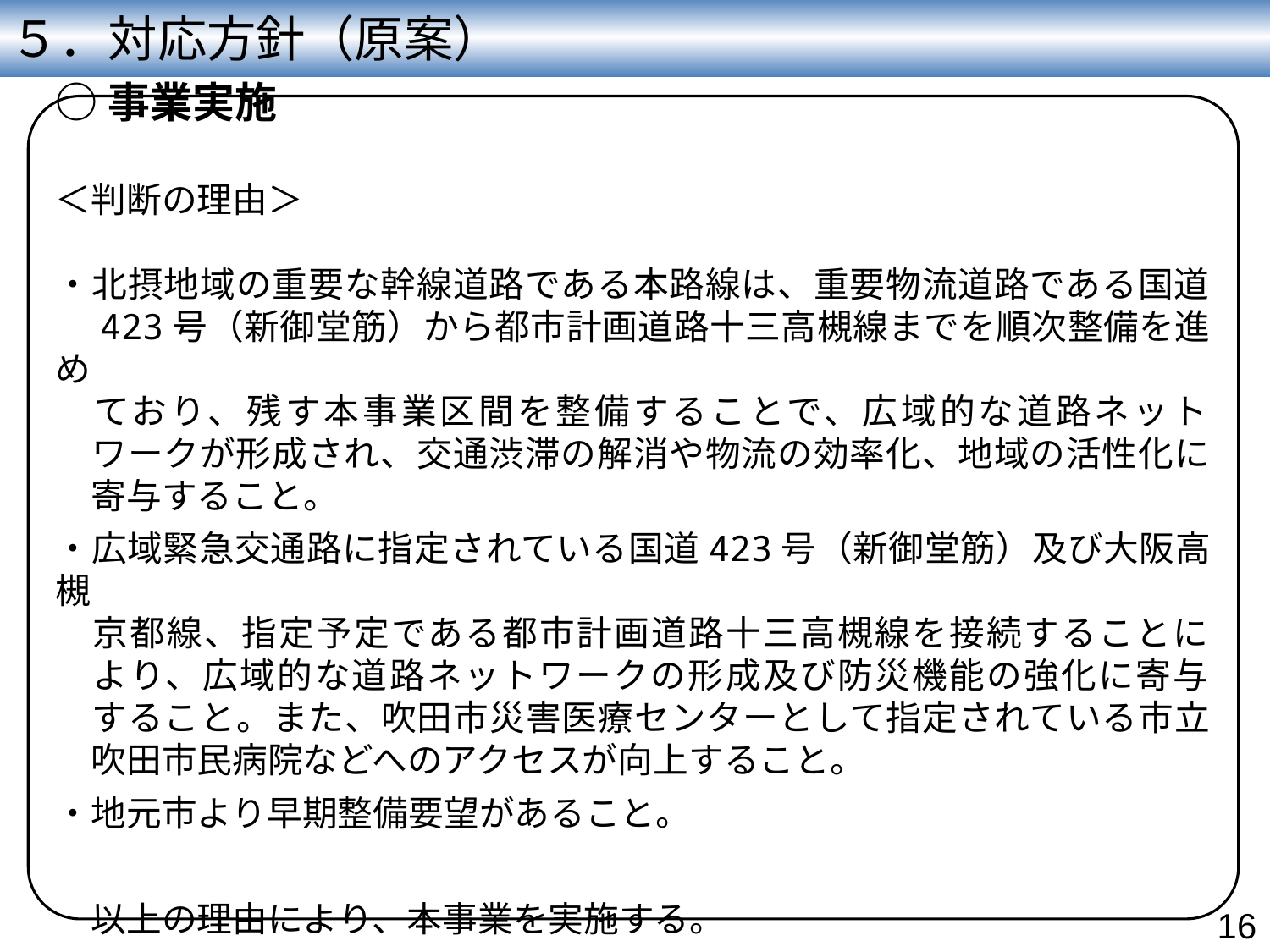

５．対応方針（原案）
○事業実施

＜判断の理由＞

・北摂地域の重要な幹線道路である本路線は、重要物流道路である国道
　423号（新御堂筋）から都市計画道路十三高槻線までを順次整備を進め
　ており、残す本事業区間を整備することで、広域的な道路ネット
　ワークが形成され、交通渋滞の解消や物流の効率化、地域の活性化に
　寄与すること。
・広域緊急交通路に指定されている国道423号（新御堂筋）及び大阪高槻
　京都線、指定予定である都市計画道路十三高槻線を接続することに
　より、広域的な道路ネットワークの形成及び防災機能の強化に寄与
　すること。また、吹田市災害医療センターとして指定されている市立
　吹田市民病院などへのアクセスが向上すること。
・地元市より早期整備要望があること。

　以上の理由により、本事業を実施する。
16